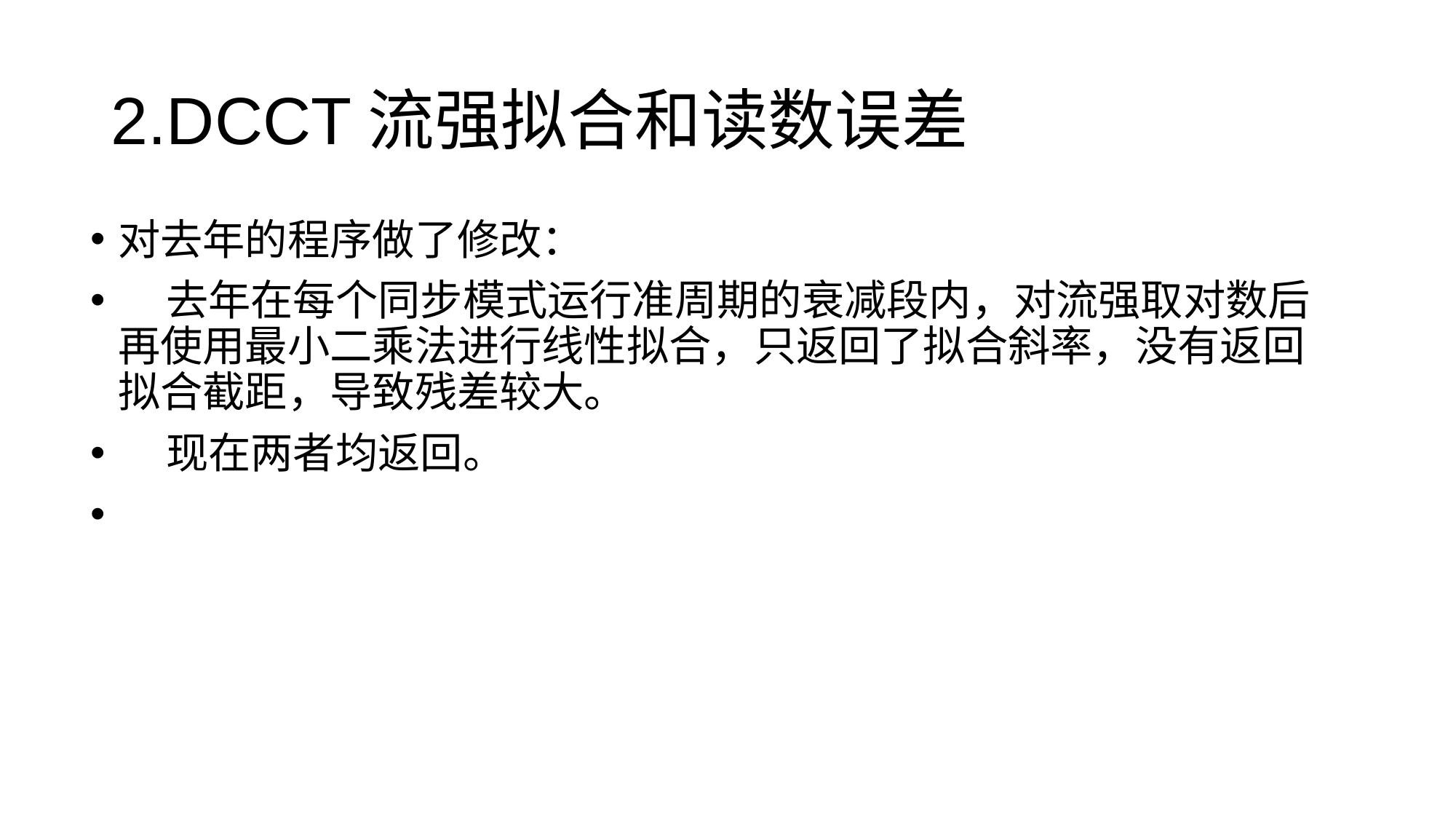

# 2.DCCT流强拟合和读数误差
对去年的程序做了修改：
    去年在每个同步模式运行准周期的衰减段内，对流强取对数后再使用最小二乘法进行线性拟合，只返回了拟合斜率，没有返回拟合截距，导致残差较大。
    现在两者均返回。